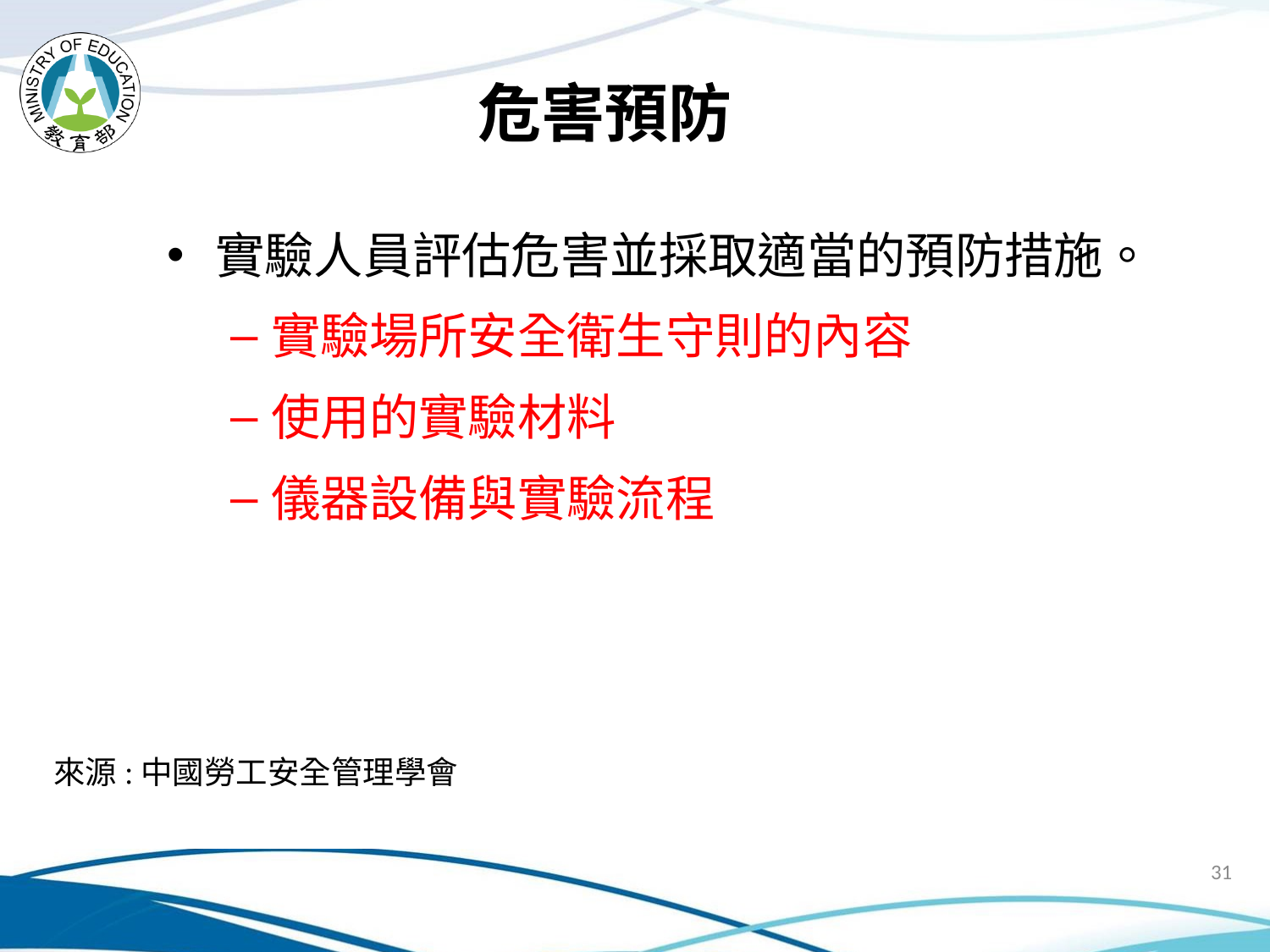

# 危害預防
實驗人員評估危害並採取適當的預防措施。
實驗場所安全衛生守則的內容
使用的實驗材料
儀器設備與實驗流程
來源:中國勞工安全管理學會
31